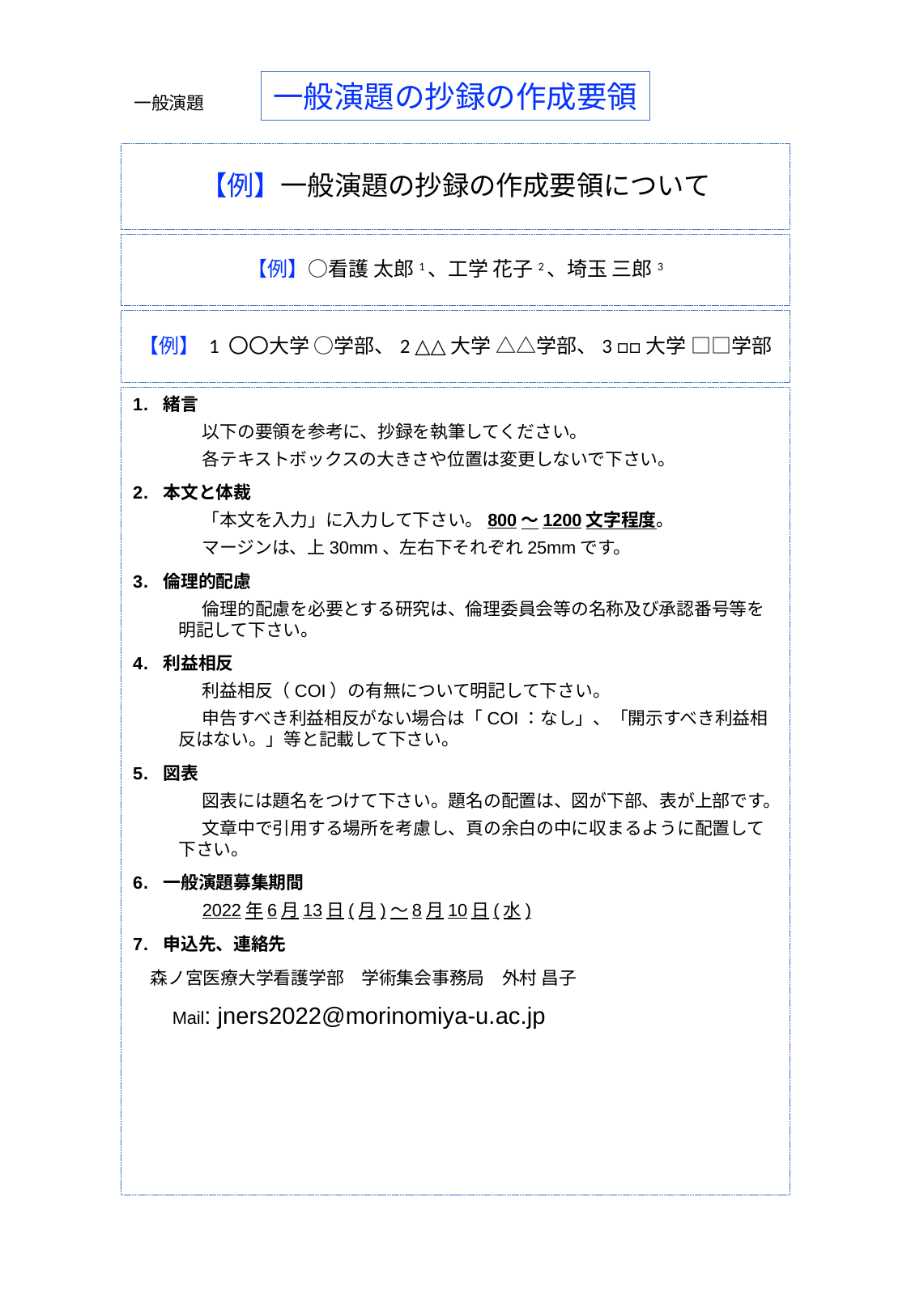

一般演題の抄録の作成要領
# 【例】一般演題の抄録の作成要領について
【例】○看護 太郎1、工学 花子2、埼玉 三郎3
【例】 1 〇〇大学 ○学部、2 △△大学 △△学部、3 □□大学 □□学部
緒言
以下の要領を参考に、抄録を執筆してください。
各テキストボックスの大きさや位置は変更しないで下さい。
本文と体裁
「本文を入力」に入力して下さい。800〜1200文字程度。
マージンは、上30mm、左右下それぞれ25mmです。
倫理的配慮
倫理的配慮を必要とする研究は、倫理委員会等の名称及び承認番号等を明記して下さい。
利益相反
利益相反（COI）の有無について明記して下さい。
申告すべき利益相反がない場合は「COI：なし」、「開示すべき利益相反はない。」等と記載して下さい。
図表
図表には題名をつけて下さい。題名の配置は、図が下部、表が上部です。
文章中で引用する場所を考慮し、頁の余白の中に収まるように配置して下さい。
一般演題募集期間
2022年6月13日(月)〜8月10日(水)
申込先、連絡先
　森ノ宮医療大学看護学部　学術集会事務局　外村 昌子
　　Mail: jners2022@morinomiya-u.ac.jp